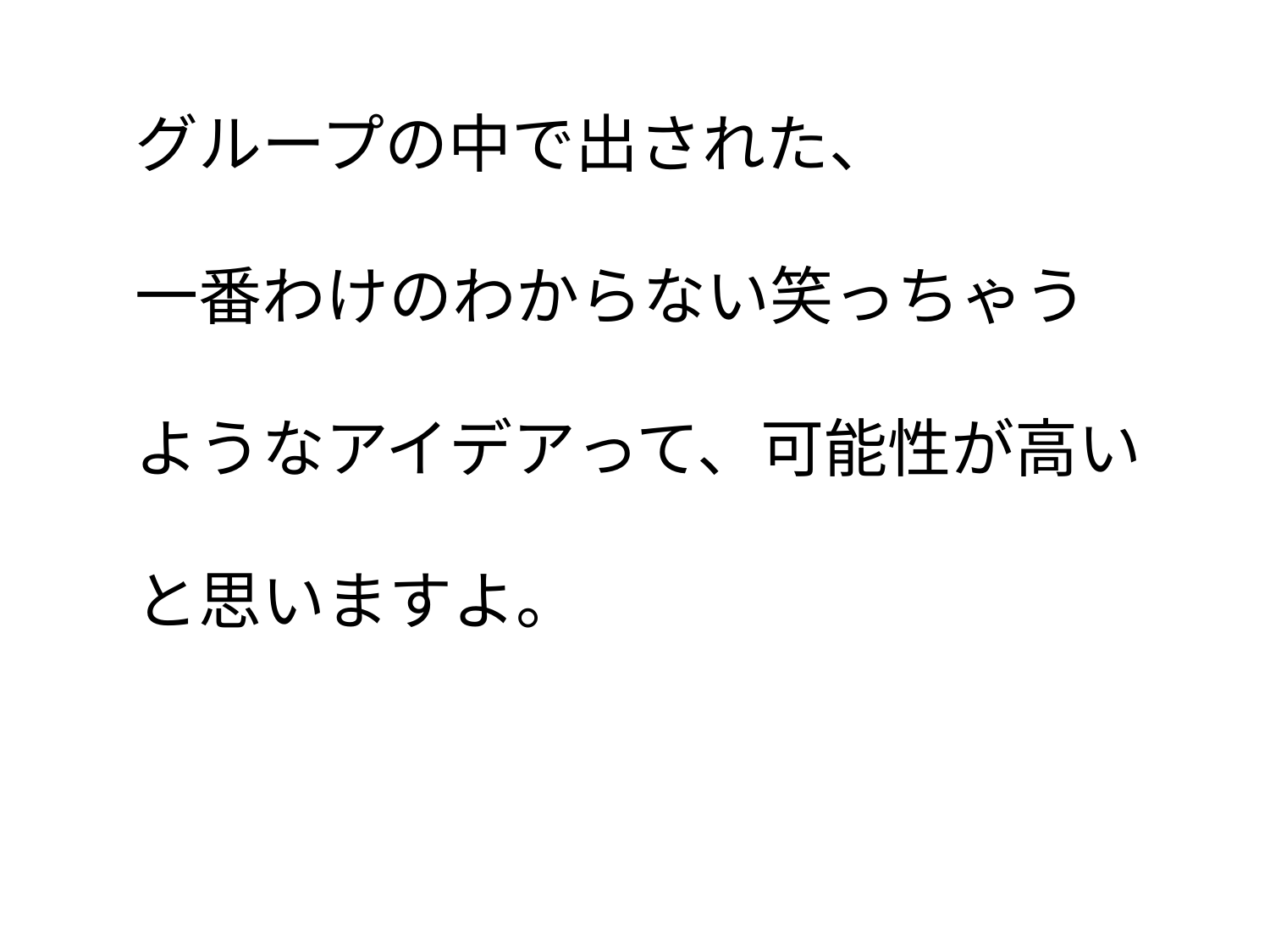

グループの中で出された、

一番わけのわからない笑っちゃう

ようなアイデアって、可能性が高い

と思いますよ。